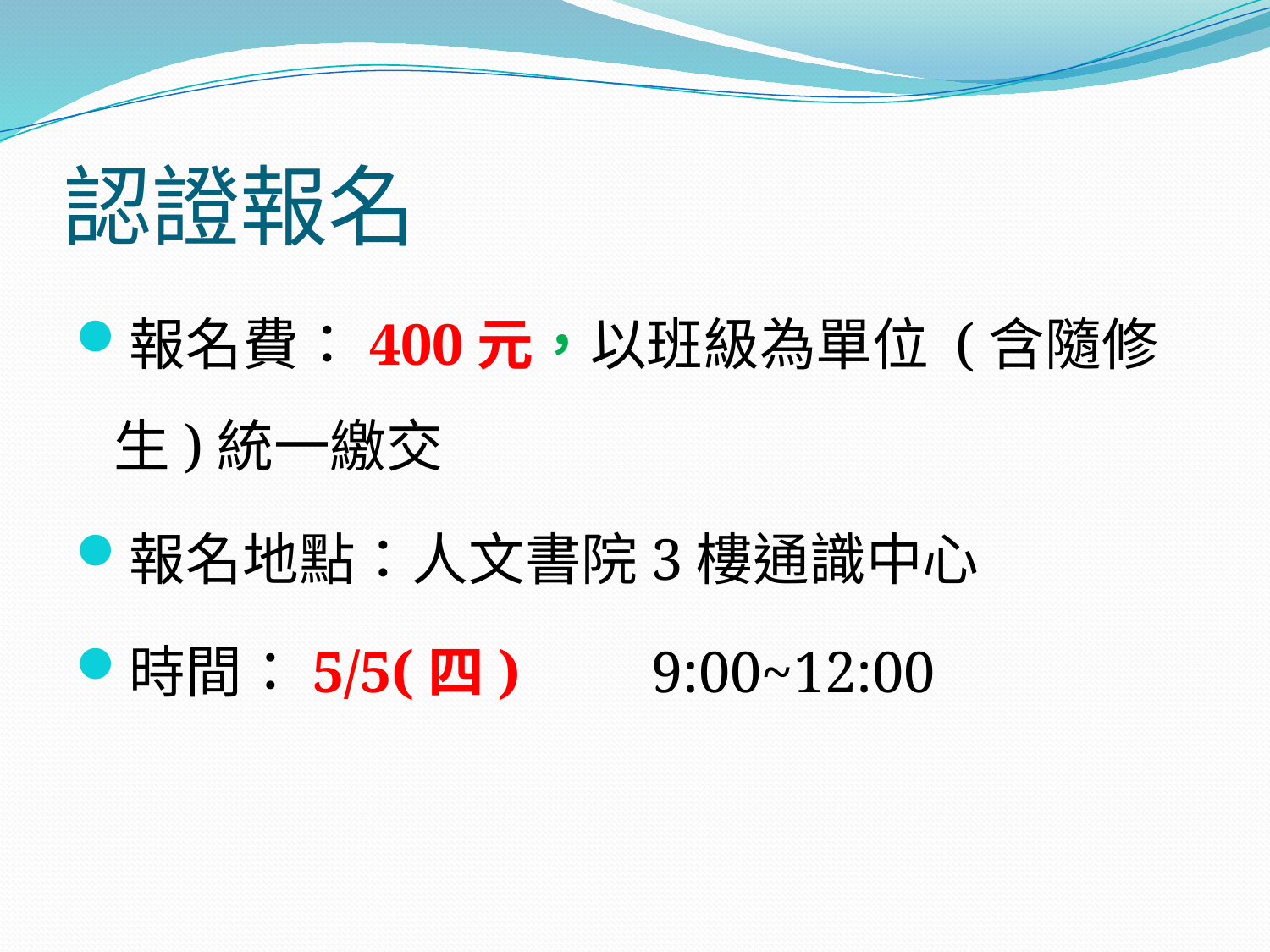

# 認證報名
報名費：400元，以班級為單位 (含隨修生)統一繳交
報名地點：人文書院3樓通識中心
時間：5/5(四)	  9:00~12:00